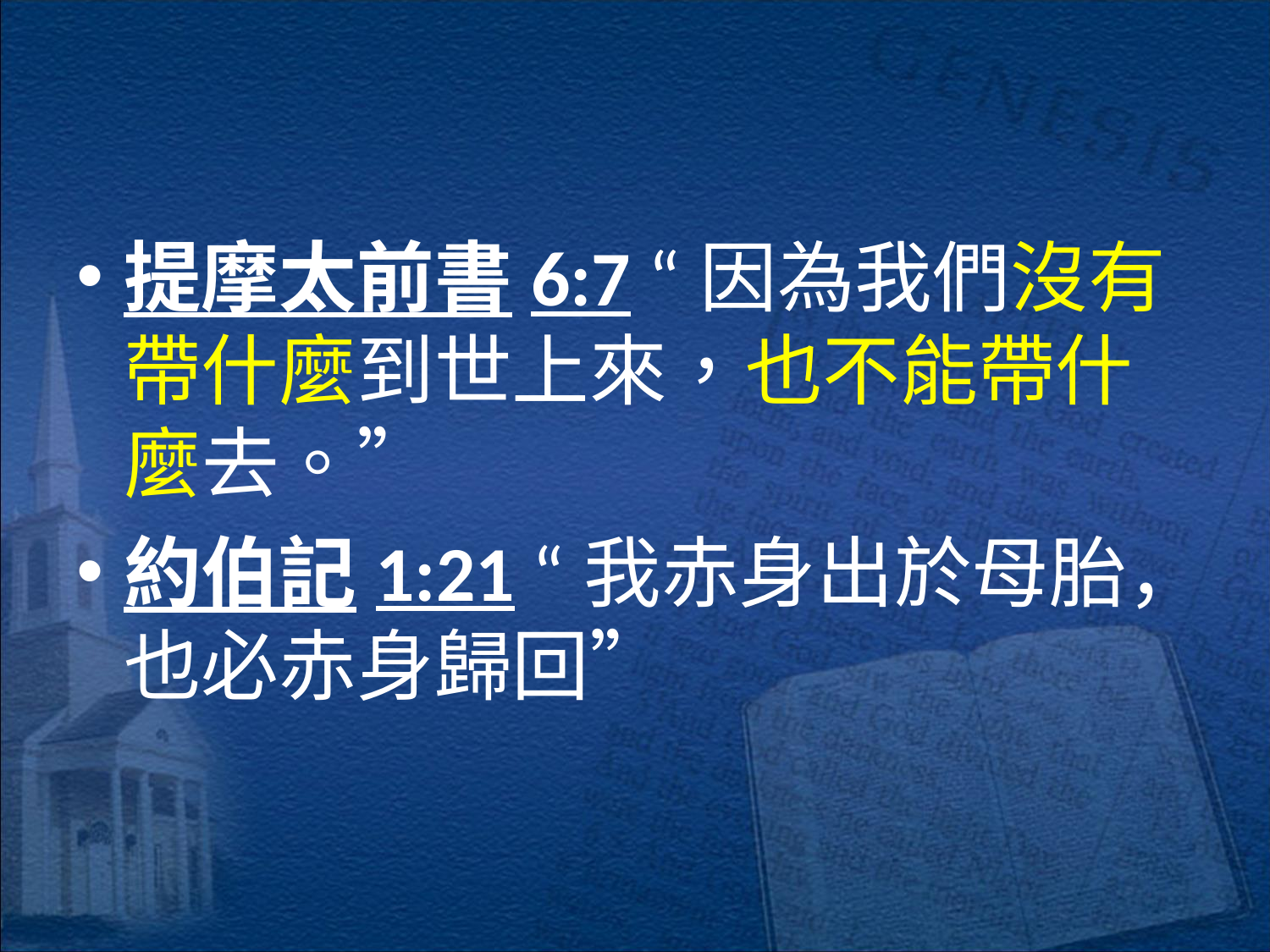

#
提摩太前書6:7 “因為我們沒有帶什麼到世上來，也不能帶什麼去。”
約伯記1:21 “我赤身出於母胎，也必赤身歸回”